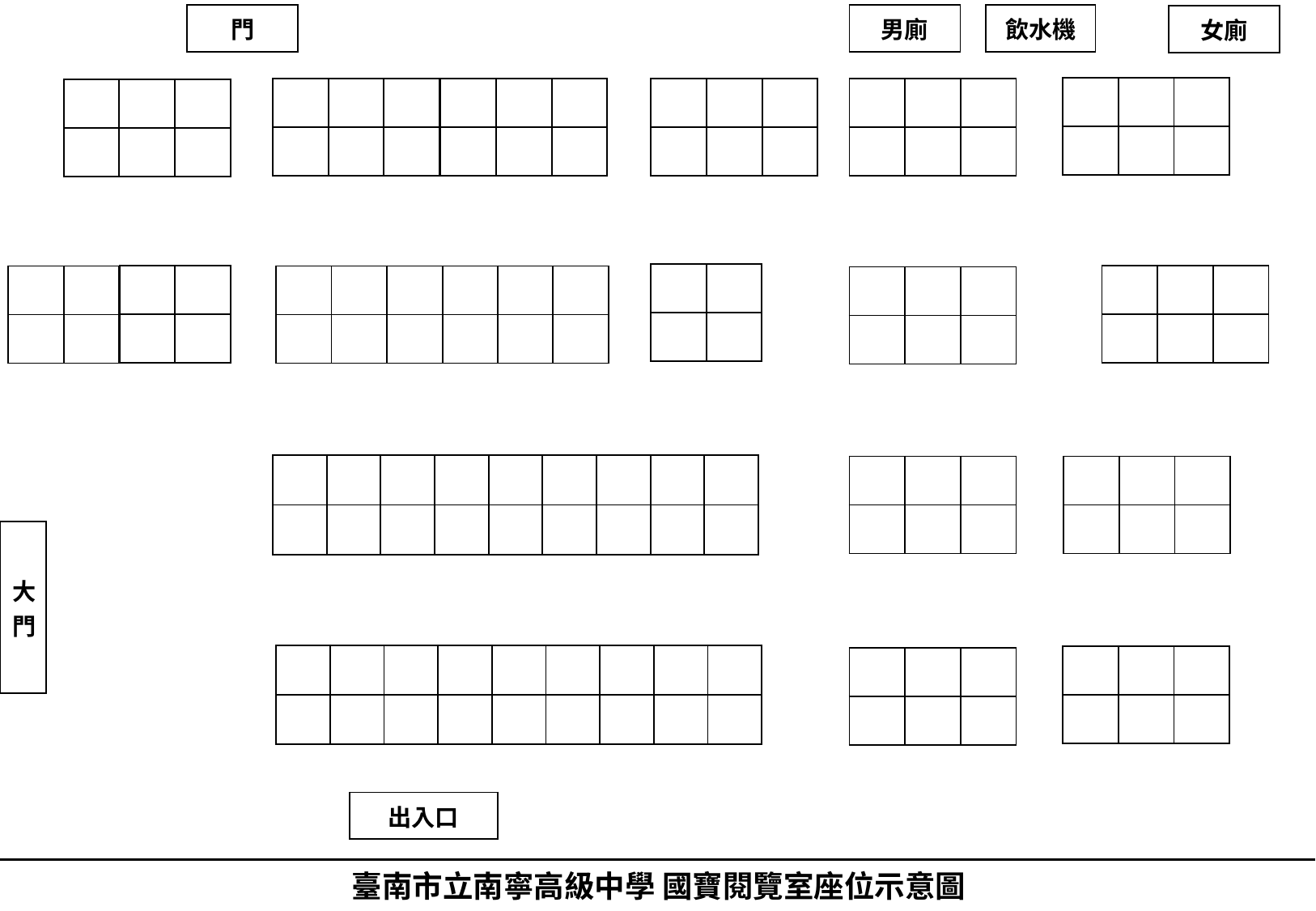

| 門 |
| --- |
| 飲水機 |
| --- |
| 男廁 |
| --- |
| 女廁 |
| --- |
|  |  |  |
| --- | --- | --- |
|  |  |  |
|  |  |  |
| --- | --- | --- |
|  |  |  |
|  |  |  |
| --- | --- | --- |
|  |  |  |
|  |  |  |
| --- | --- | --- |
|  |  |  |
|  |  |  |
| --- | --- | --- |
|  |  |  |
|  |  |  |
| --- | --- | --- |
|  |  |  |
|  |  |
| --- | --- |
|  |  |
|  |  |
| --- | --- |
|  |  |
|  |  |  |
| --- | --- | --- |
|  |  |  |
|  |  |
| --- | --- |
|  |  |
|  |  |
| --- | --- |
|  |  |
|  |  |
| --- | --- |
|  |  |
|  |  |
| --- | --- |
|  |  |
|  |  |  |
| --- | --- | --- |
|  |  |  |
|  |  |  |  |  |  |  |  |  |
| --- | --- | --- | --- | --- | --- | --- | --- | --- |
|  |  |  |  |  |  |  |  |  |
|  |  |  |
| --- | --- | --- |
|  |  |  |
|  |  |  |
| --- | --- | --- |
|  |  |  |
| 大門 |
| --- |
|  |  |  |  |  |  |  |  |  |
| --- | --- | --- | --- | --- | --- | --- | --- | --- |
|  |  |  |  |  |  |  |  |  |
|  |  |  |
| --- | --- | --- |
|  |  |  |
|  |  |  |
| --- | --- | --- |
|  |  |  |
| 出入口 |
| --- |
臺南市立南寧高級中學 國寶閱覽室座位示意圖